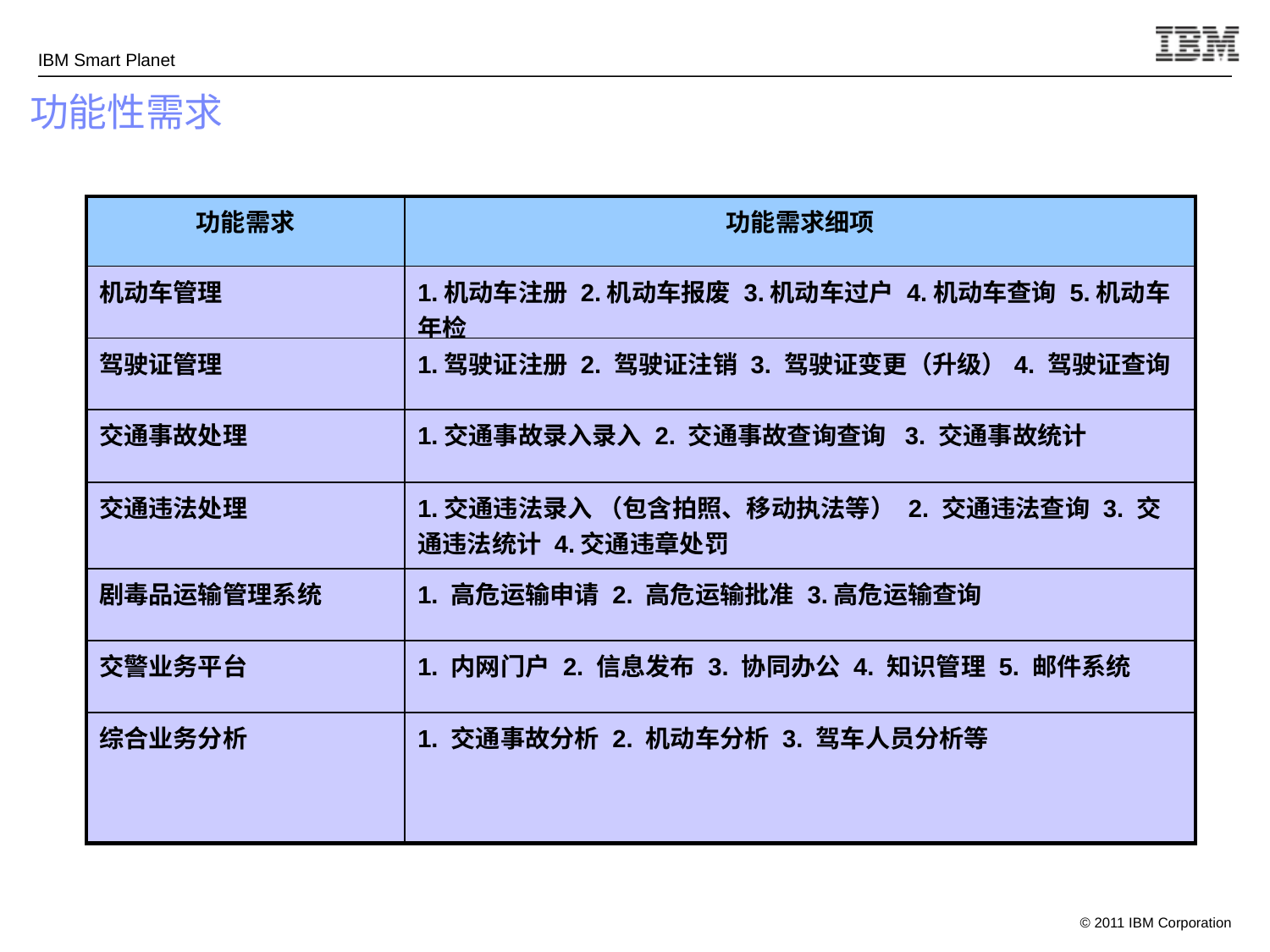

功能性需求
| 功能需求 | 功能需求细项 |
| --- | --- |
| 机动车管理 | 1.机动车注册 2.机动车报废 3.机动车过户 4.机动车查询 5.机动车年检 |
| 驾驶证管理 | 1.驾驶证注册 2. 驾驶证注销 3. 驾驶证变更（升级）4. 驾驶证查询 |
| 交通事故处理 | 1.交通事故录入录入 2. 交通事故查询查询 3. 交通事故统计 |
| 交通违法处理 | 1.交通违法录入 （包含拍照、移动执法等） 2. 交通违法查询 3. 交通违法统计 4.交通违章处罚 |
| 剧毒品运输管理系统 | 1. 高危运输申请 2. 高危运输批准 3.高危运输查询 |
| 交警业务平台 | 1. 内网门户 2. 信息发布 3. 协同办公 4. 知识管理 5. 邮件系统 |
| 综合业务分析 | 1. 交通事故分析 2. 机动车分析 3. 驾车人员分析等 |

2